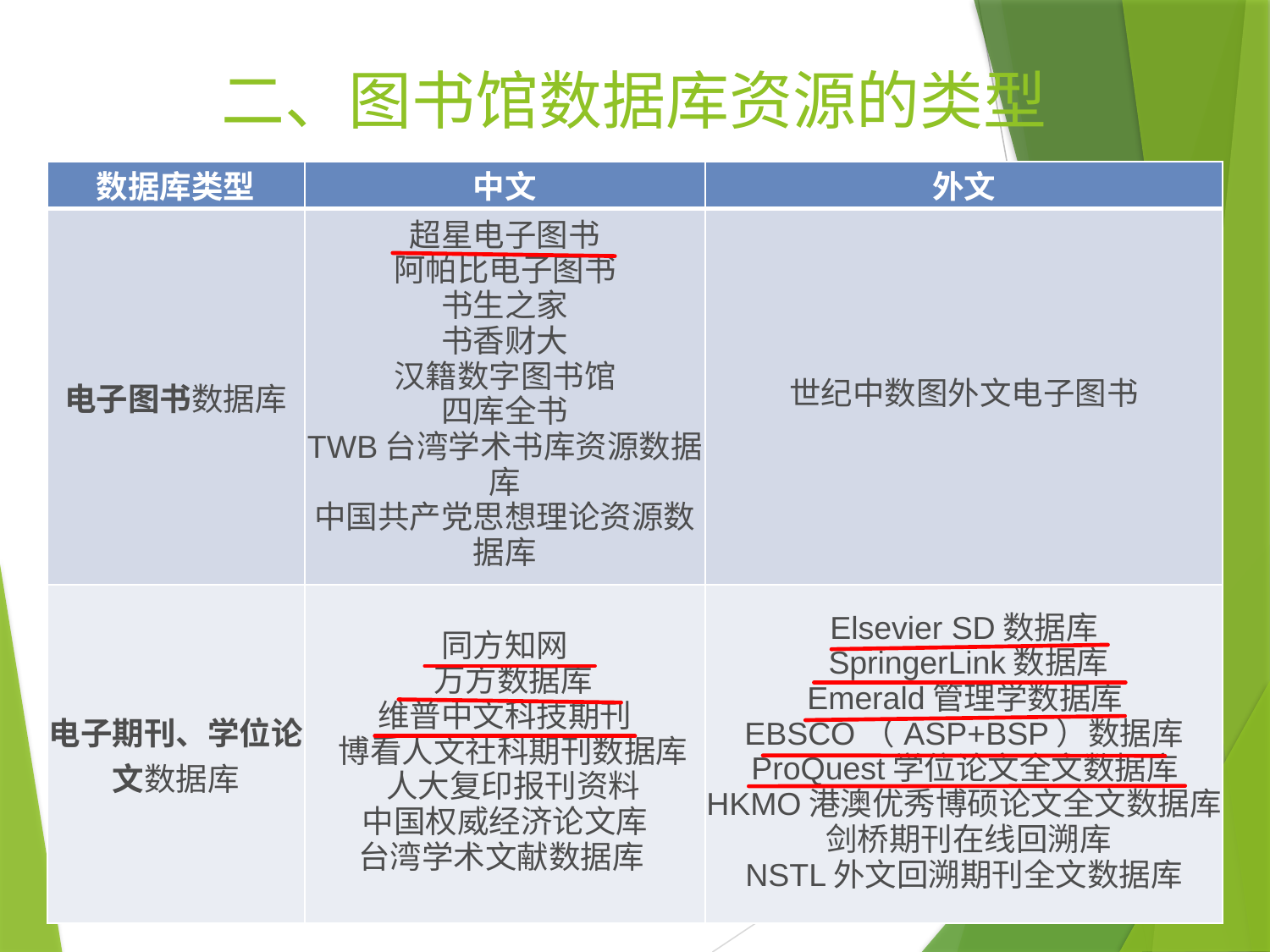

# 二、图书馆数据库资源的类型
我们图书馆的各种数据库资源

| 数据库类型 | 中文 | 外文 |
| --- | --- | --- |
| 电子图书数据库 | 超星电子图书 阿帕比电子图书 书生之家 书香财大 汉籍数字图书馆 四库全书 TWB台湾学术书库资源数据库 中国共产党思想理论资源数据库 | 世纪中数图外文电子图书 |
| 电子期刊、学位论文数据库 | 同方知网 万方数据库 维普中文科技期刊 博看人文社科期刊数据库 人大复印报刊资料 中国权威经济论文库 台湾学术文献数据库 | Elsevier SD数据库 SpringerLink数据库 Emerald管理学数据库 EBSCO（ASP+BSP）数据库 ProQuest学位论文全文数据库 HKMO港澳优秀博硕论文全文数据库 剑桥期刊在线回溯库 NSTL外文回溯期刊全文数据库 |